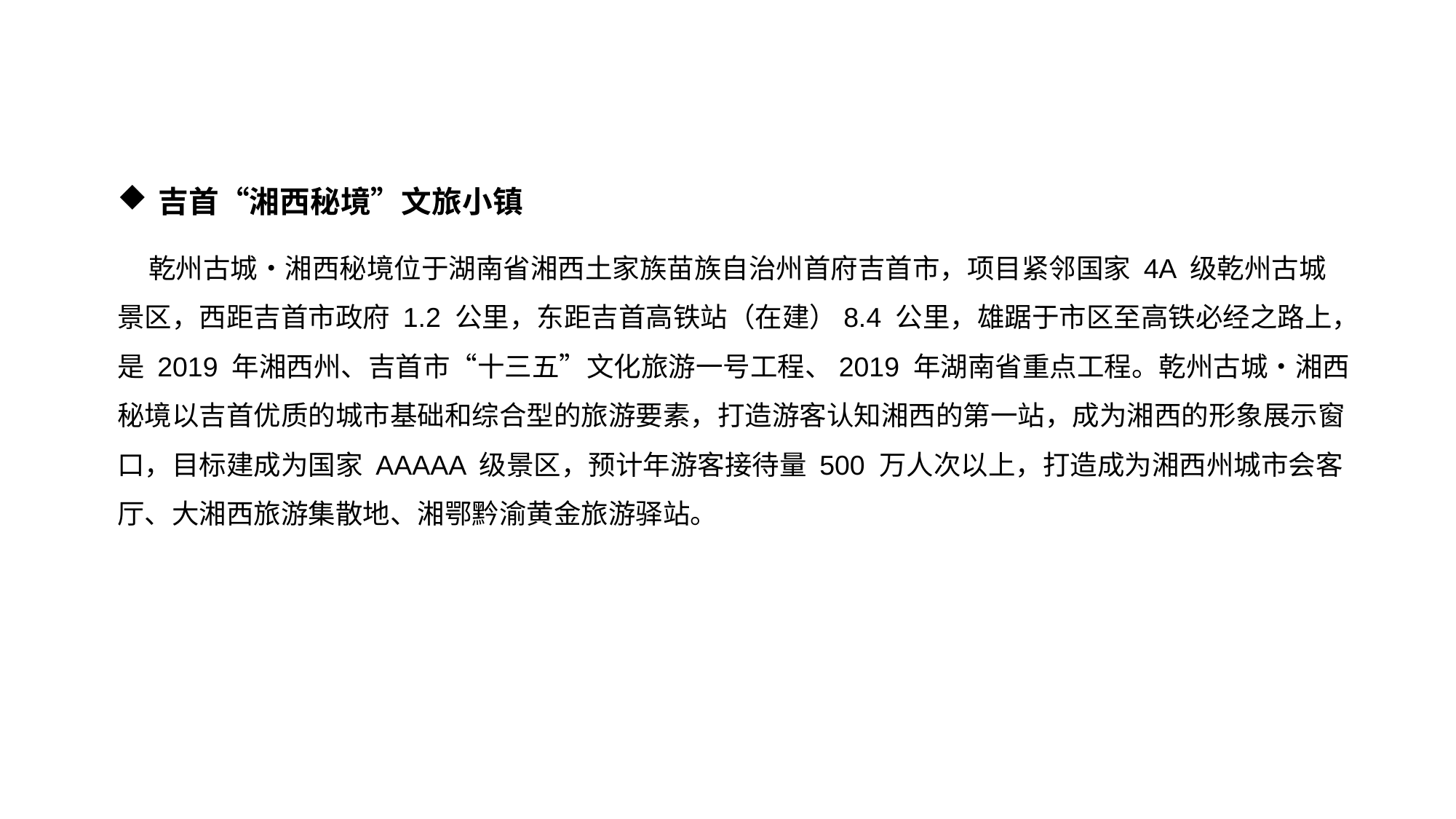

吉首“湘西秘境”文旅小镇
    乾州古城•湘西秘境位于湖南省湘西土家族苗族自治州首府吉首市，项目紧邻国家 4A 级乾州古城景区，西距吉首市政府 1.2 公里，东距吉首高铁站（在建）8.4 公里，雄踞于市区至高铁必经之路上，是 2019 年湘西州、吉首市“十三五”文化旅游一号工程、2019 年湖南省重点工程。乾州古城•湘西秘境以吉首优质的城市基础和综合型的旅游要素，打造游客认知湘西的第一站，成为湘西的形象展示窗口，目标建成为国家 AAAAA 级景区，预计年游客接待量 500 万人次以上，打造成为湘西州城市会客厅、大湘西旅游集散地、湘鄂黔渝黄金旅游驿站。